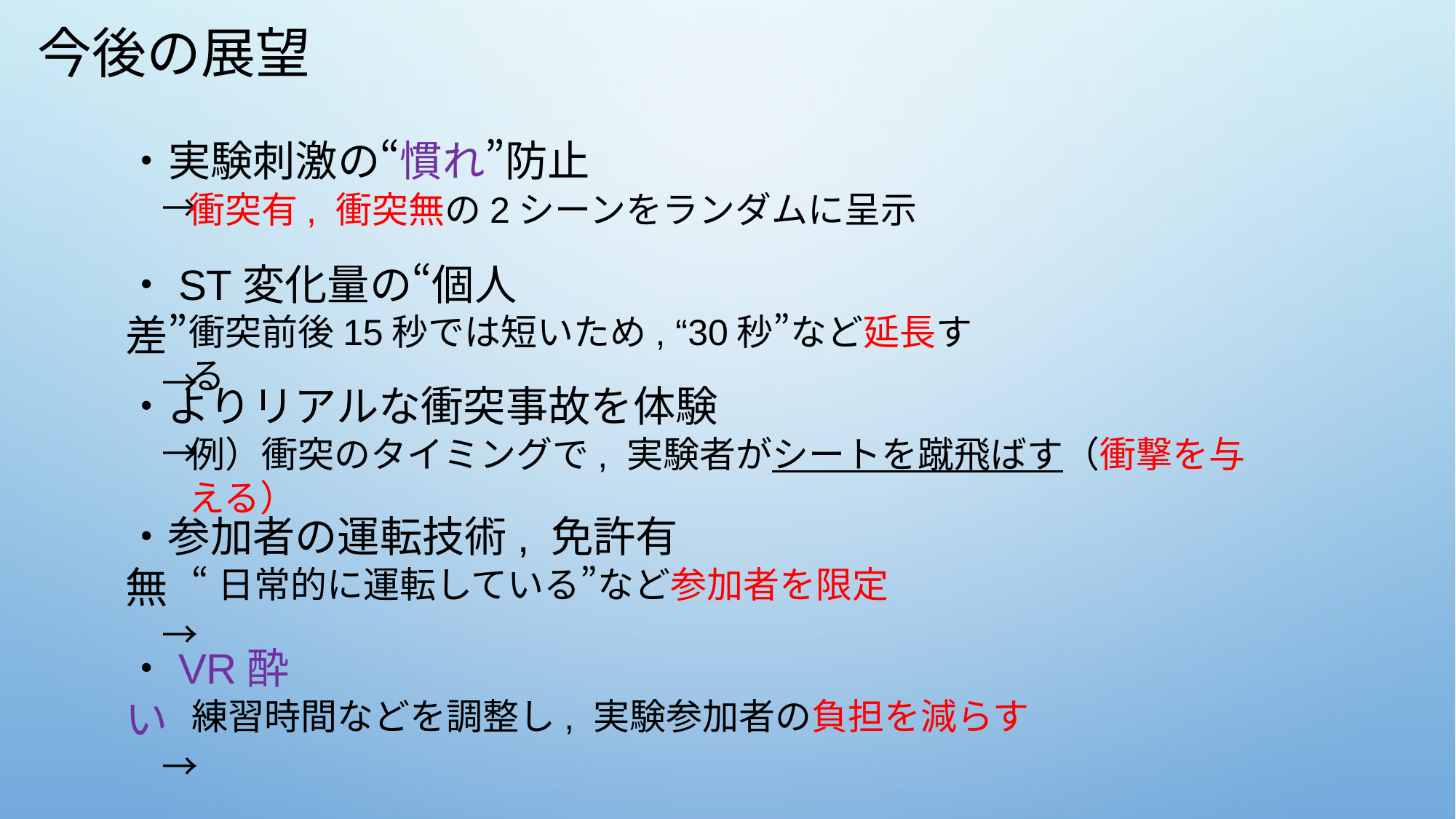

# 今後の展望
・実験刺激の“慣れ”防止
　→
衝突有, 衝突無の2シーンをランダムに呈示
・ST変化量の“個人差”
　→
衝突前後15秒では短いため, “30秒”など延長する
・よりリアルな衝突事故を体験
　→
例）衝突のタイミングで, 実験者がシートを蹴飛ばす（衝撃を与える）
・参加者の運転技術, 免許有無
　→
“日常的に運転している”など参加者を限定
・VR酔い
　→
練習時間などを調整し, 実験参加者の負担を減らす